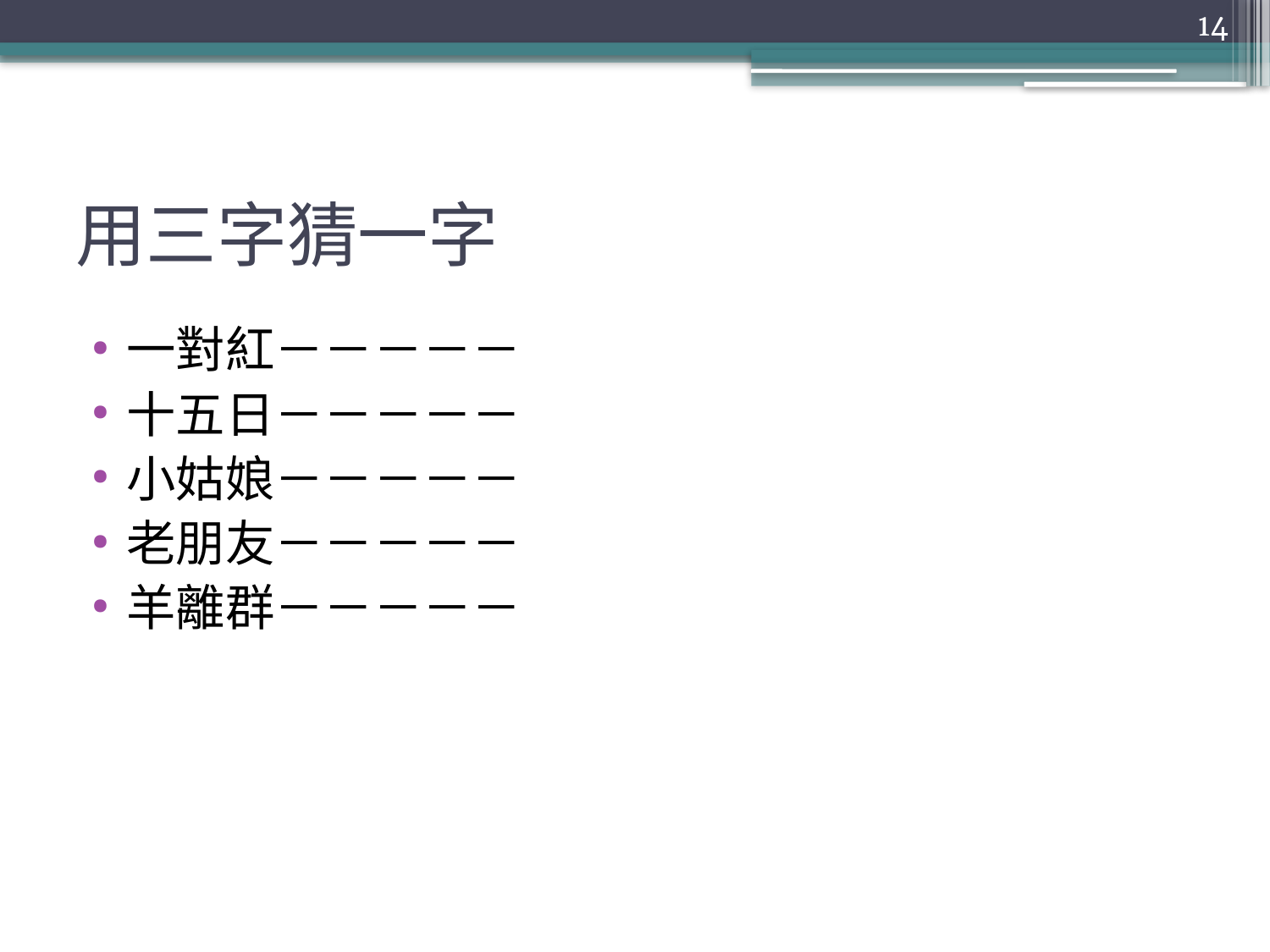

14

# 用三字猜一字
一對紅－－－－－
十五日－－－－－
小姑娘－－－－－
老朋友－－－－－
羊離群－－－－－